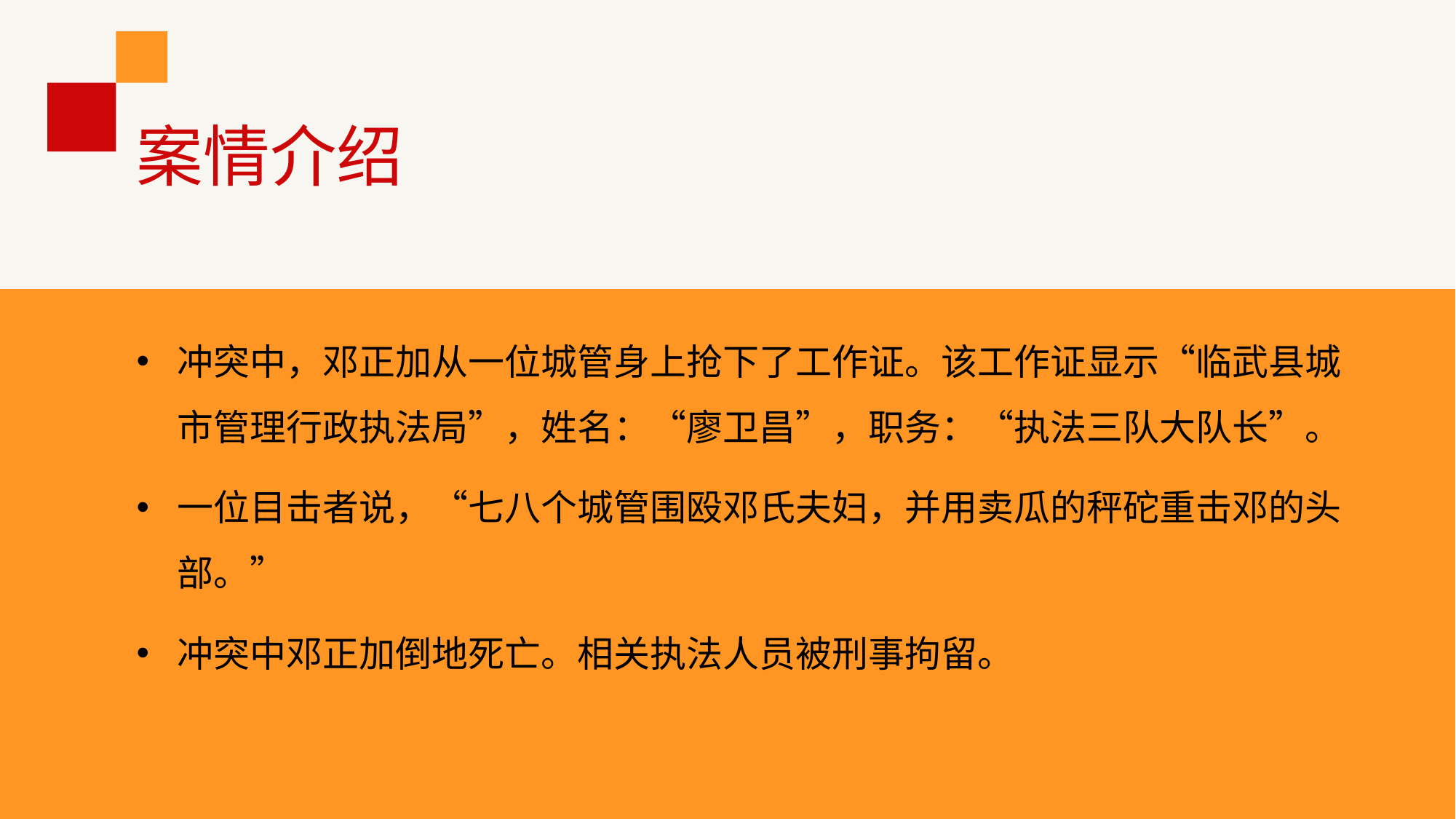

# 案情介绍

冲突中，邓正加从一位城管身上抢下了工作证。该工作证显示“临武县城市管理行政执法局”，姓名：“廖卫昌”，职务：“执法三队大队长”。
一位目击者说，“七八个城管围殴邓氏夫妇，并用卖瓜的秤砣重击邓的头部。”
冲突中邓正加倒地死亡。相关执法人员被刑事拘留。